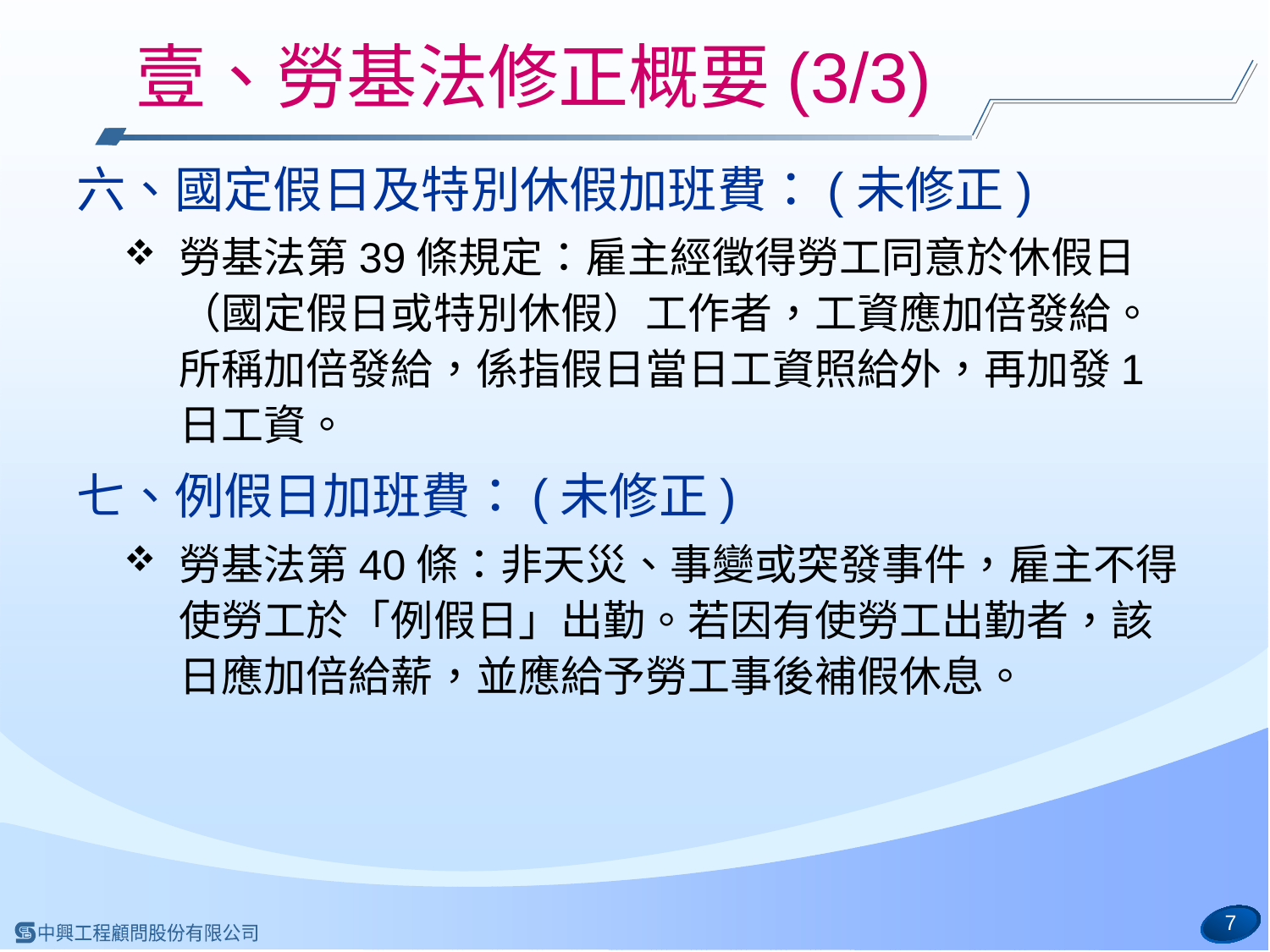

# 壹、勞基法修正概要(3/3)
六、國定假日及特別休假加班費：(未修正)
勞基法第39條規定：雇主經徵得勞工同意於休假日（國定假日或特別休假）工作者，工資應加倍發給。所稱加倍發給，係指假日當日工資照給外，再加發1日工資。
七、例假日加班費：(未修正)
勞基法第40條：非天災、事變或突發事件，雇主不得使勞工於「例假日」出勤。若因有使勞工出勤者，該日應加倍給薪，並應給予勞工事後補假休息。

7